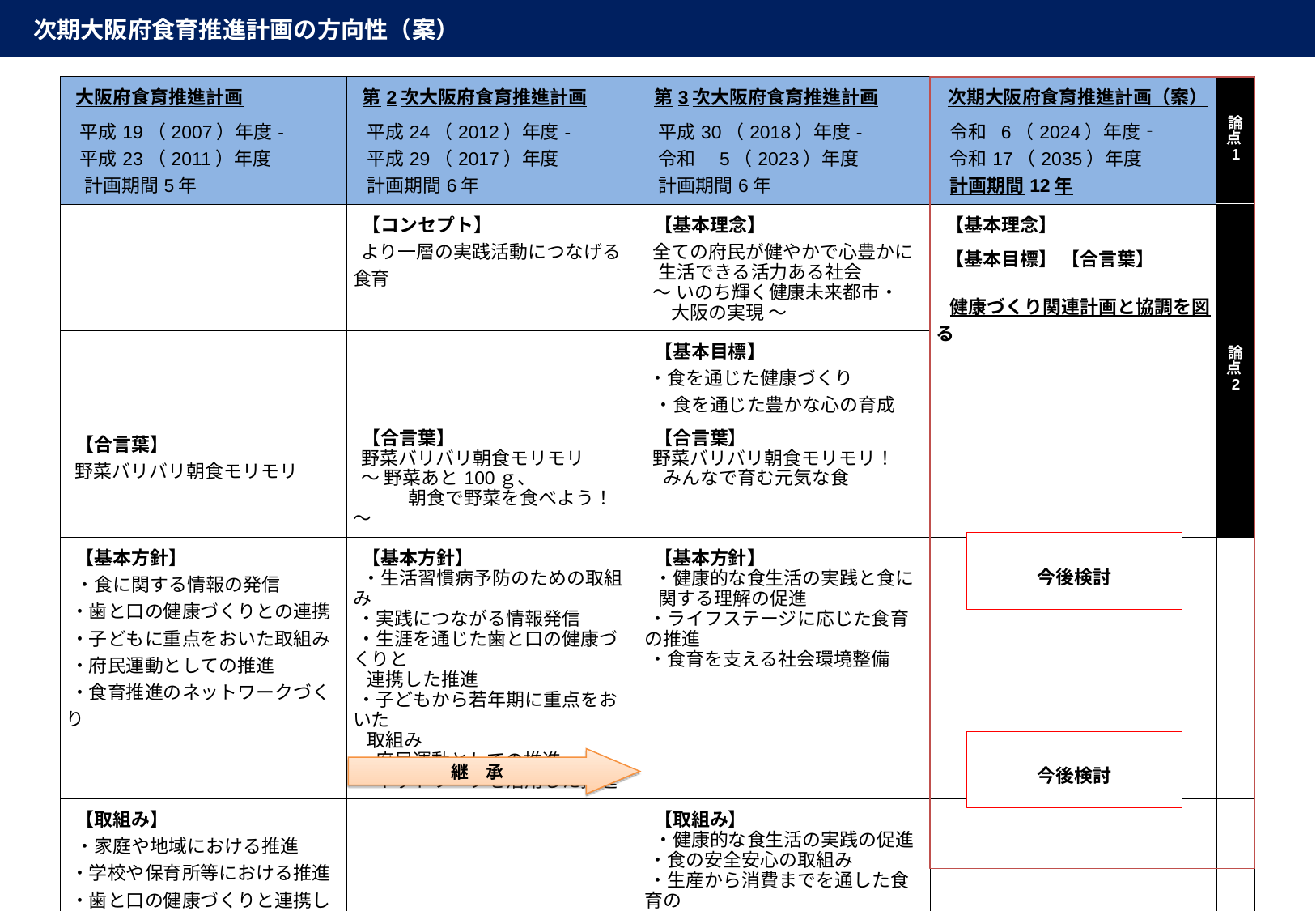

次期大阪府食育推進計画の方向性（案）
| 大阪府食育推進計画 平成19（2007）年度- 平成23（2011）年度 計画期間5年 | 第2次大阪府食育推進計画 平成24（2012）年度- 平成29（2017）年度 計画期間6年 | 第3次大阪府食育推進計画 平成30（2018）年度- 令和　5（2023）年度 計画期間6年 | 次期大阪府食育推進計画（案） 令和 6（2024）年度‐ 令和17（2035）年度 計画期間12年 | 論点1 |
| --- | --- | --- | --- | --- |
|  | 【コンセプト】 より一層の実践活動につなげる食育 | 【基本理念】 全ての府民が健やかで心豊かに 生活できる活力ある社会 ～ いのち輝く健康未来都市・ 大阪の実現 ～ | 【基本理念】 【基本目標】 【合言葉】 健康づくり関連計画と協調を図る | 論点2 |
|  |  | 【基本目標】 ・食を通じた健康づくり ・食を通じた豊かな心の育成 |  |  |
| 【合言葉】 野菜バリバリ朝食モリモリ | 【合言葉】 野菜バリバリ朝食モリモリ ～ 野菜あと100ｇ、 　　　朝食で野菜を食べよう！ ～ | 【合言葉】 野菜バリバリ朝食モリモリ！ 　みんなで育む元気な食 |  |  |
| 【基本方針】 ・食に関する情報の発信 ・歯と口の健康づくりとの連携 ・子どもに重点をおいた取組み ・府民運動としての推進 ・食育推進のネットワークづくり | 【基本方針】 ・生活習慣病予防のための取組み ・実践につながる情報発信 ・生涯を通じた歯と口の健康づくりと 連携した推進 ・子どもから若年期に重点をおいた 取組み ・府民運動としての推進 ・ネットワークを活用した推進 | 【基本方針】 ・健康的な食生活の実践と食に 関する理解の促進 ・ライフステージに応じた食育の推進 ・食育を支える社会環境整備 |  |  |
| 【取組み】 ・家庭や地域における推進 ・学校や保育所等における推進 ・歯と口の健康づくりと連携した推進 ・食の安全・安心の取組み ・生産者と消費者との交流の促進 ・食の環境整備 ・府民運動としての推進 |  | 【取組み】 ・健康的な食生活の実践の促進 ・食の安全安心の取組み ・生産から消費までを通した食育の 推進 ・多様な主体による食育推進運動の 展開 ・多様な主体が参画したネットワーク 　の強化 |  |  |

今後検討
今後検討
継　承